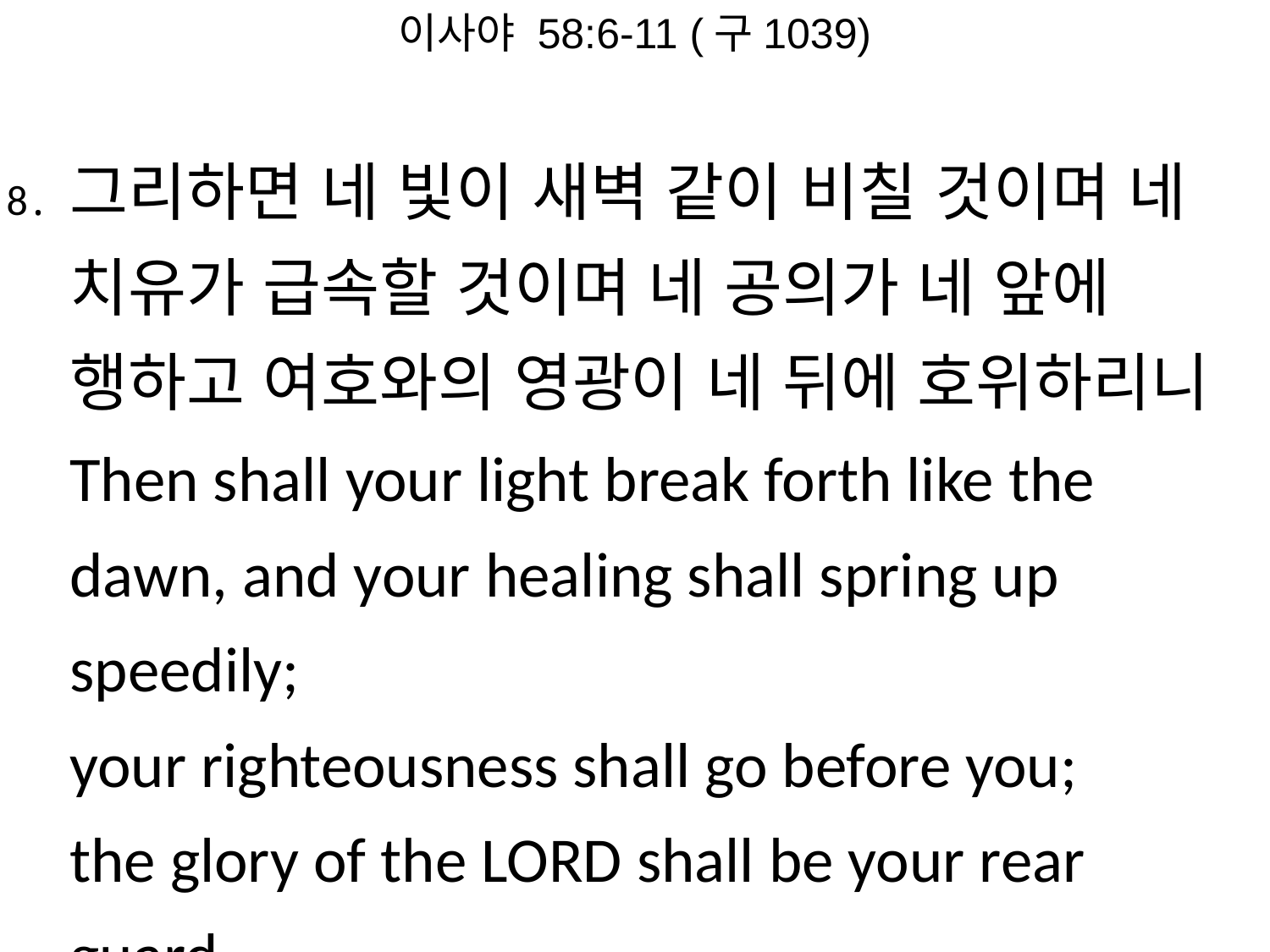

이사야 58:6-11 (구1039)
#
8․	그리하면 네 빛이 새벽 같이 비칠 것이며 네 치유가 급속할 것이며 네 공의가 네 앞에 행하고 여호와의 영광이 네 뒤에 호위하리니
Then shall your light break forth like the dawn, and your healing shall spring up speedily;
your righteousness shall go before you;
the glory of the LORD shall be your rear guard.